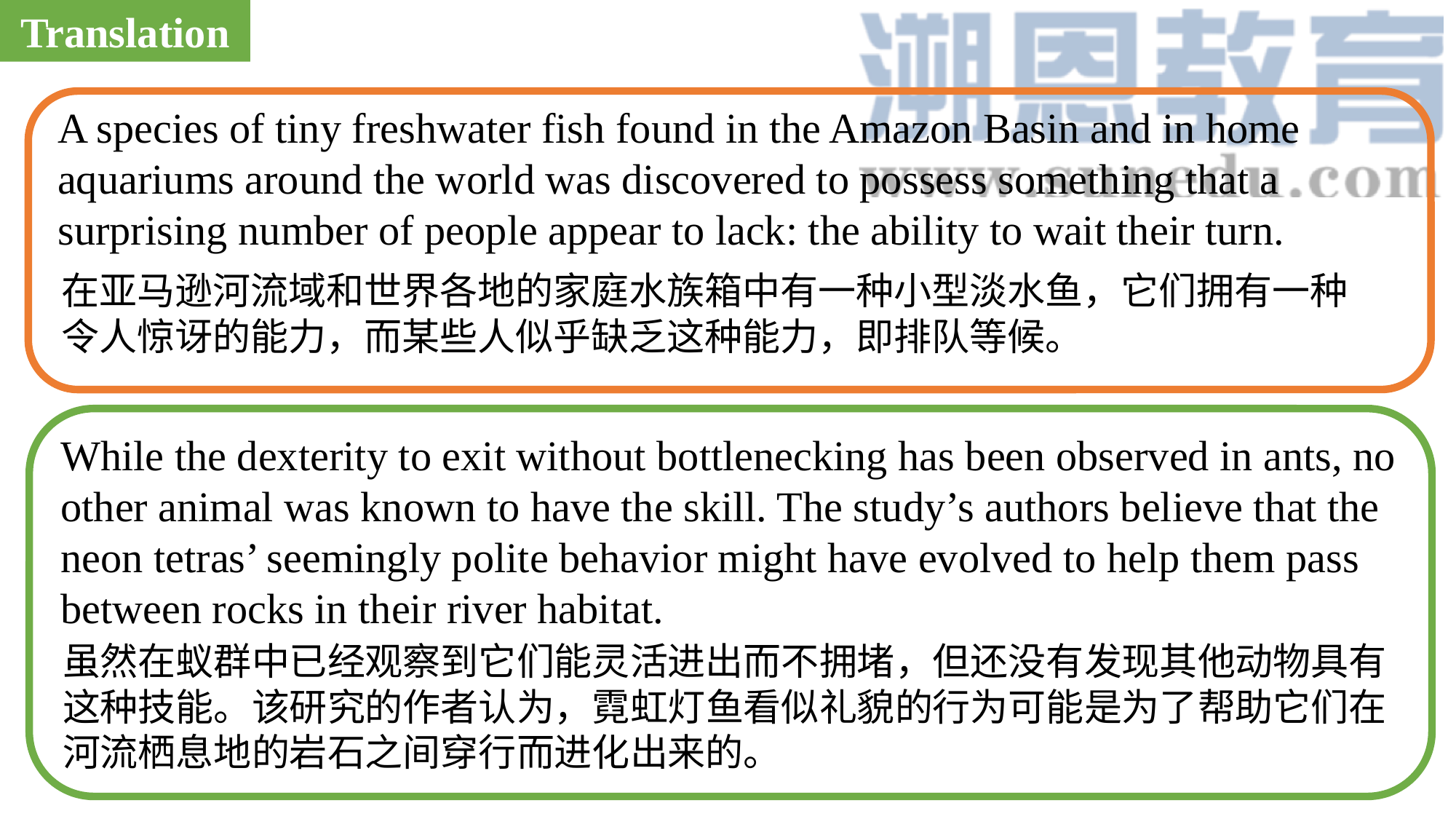

Translation

A species of tiny freshwater fish found in the Amazon Basin and in home aquariums around the world was discovered to possess something that a surprising number of people appear to lack: the ability to wait their turn.
在亚马逊河流域和世界各地的家庭水族箱中有一种小型淡水鱼，它们拥有一种令人惊讶的能力，而某些人似乎缺乏这种能力，即排队等候。

While the dexterity to exit without bottlenecking has been observed in ants, no other animal was known to have the skill. The study’s authors believe that the neon tetras’ seemingly polite behavior might have evolved to help them pass between rocks in their river habitat.
虽然在蚁群中已经观察到它们能灵活进出而不拥堵，但还没有发现其他动物具有这种技能。该研究的作者认为，霓虹灯鱼看似礼貌的行为可能是为了帮助它们在河流栖息地的岩石之间穿行而进化出来的。